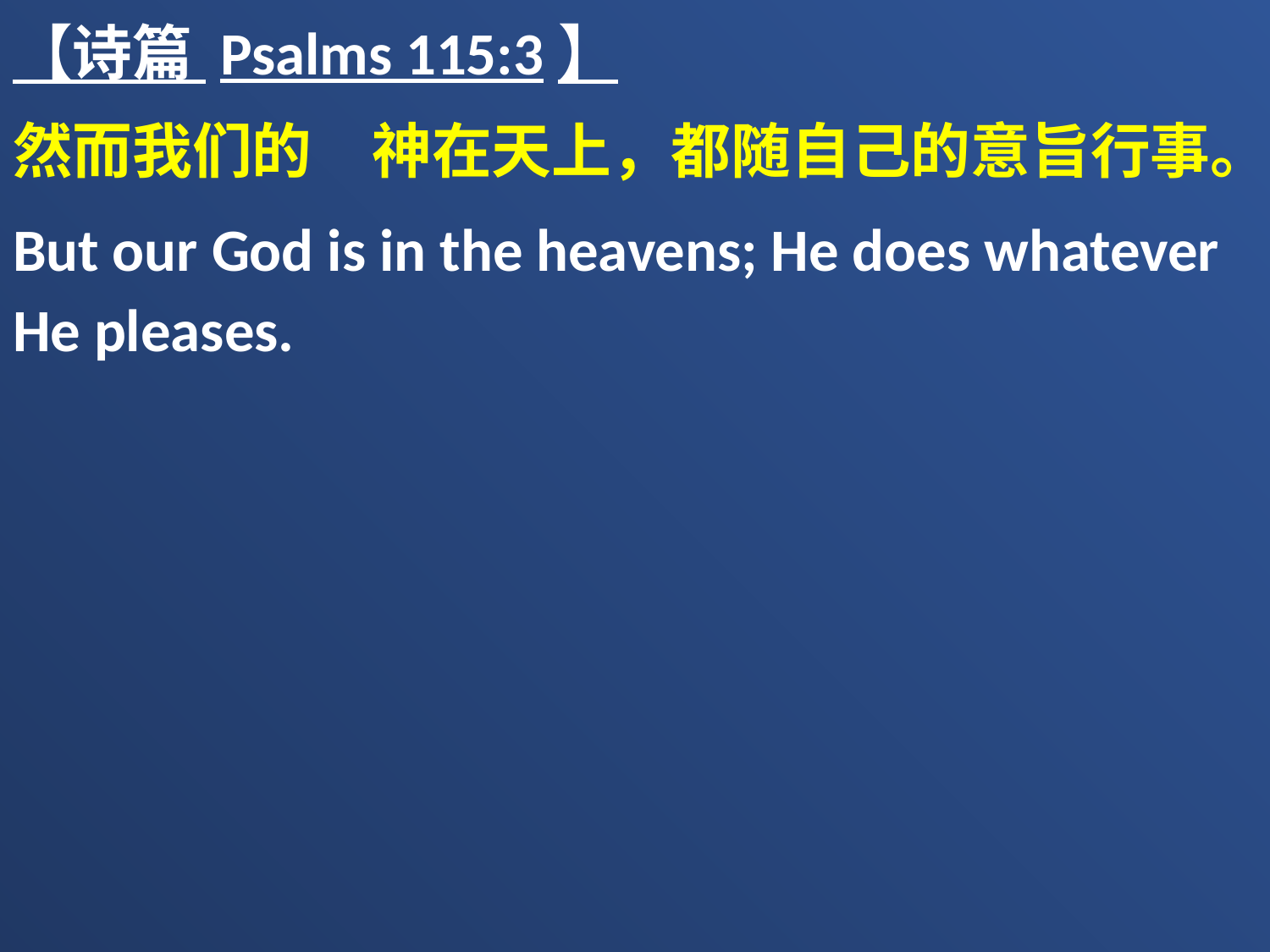

【诗篇 Psalms 115:3】
然而我们的　神在天上，都随自己的意旨行事。
But our God is in the heavens; He does whatever He pleases.